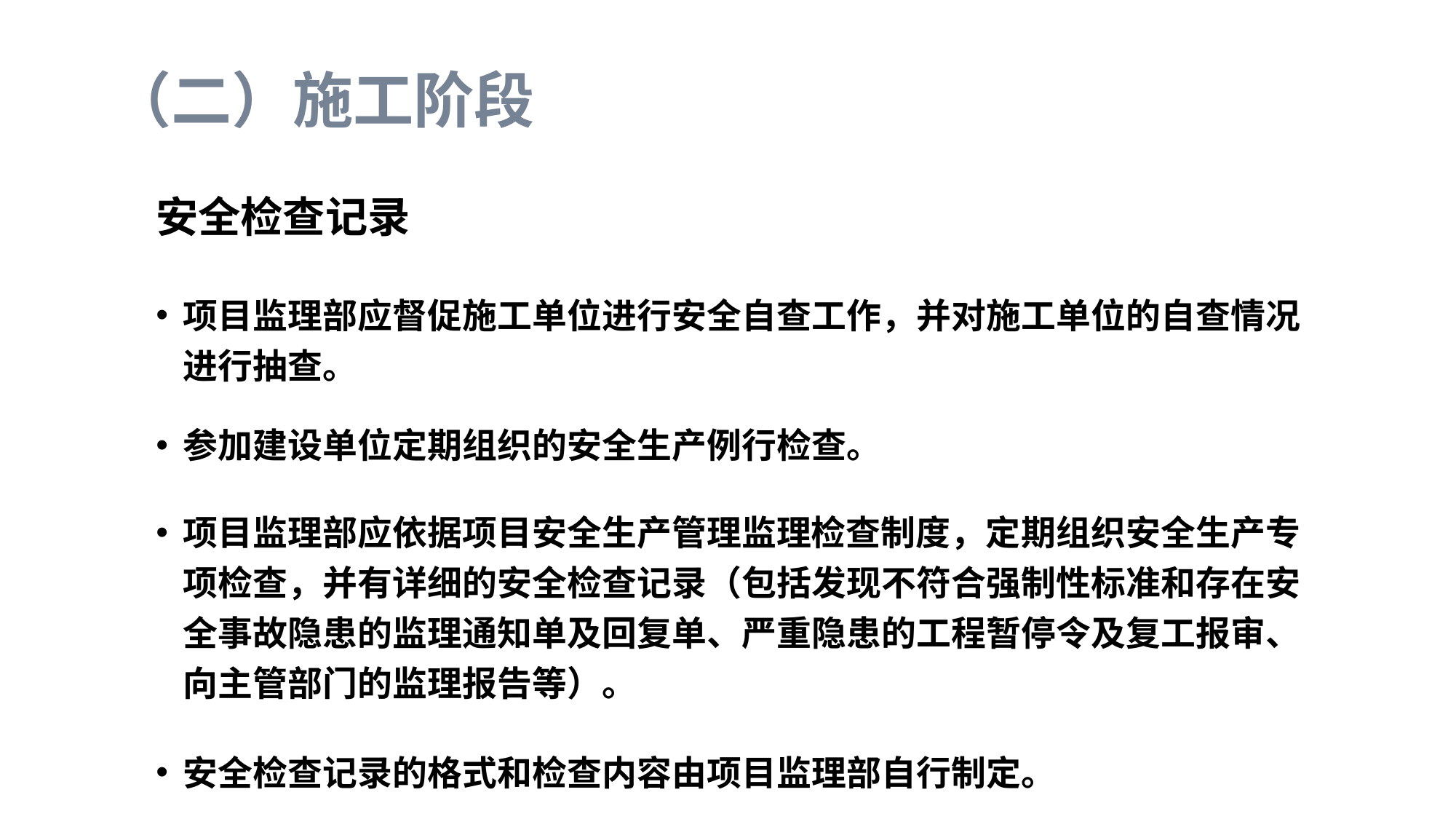

# （二）施工阶段
安全检查记录

项目监理部应督促施工单位进行安全自查工作，并对施工单位的自查情况进行抽查。

参加建设单位定期组织的安全生产例行检查。

项目监理部应依据项目安全生产管理监理检查制度，定期组织安全生产专项检查，并有详细的安全检查记录（包括发现不符合强制性标准和存在安全事故隐患的监理通知单及回复单、严重隐患的工程暂停令及复工报审、向主管部门的监理报告等）。

安全检查记录的格式和检查内容由项目监理部自行制定。